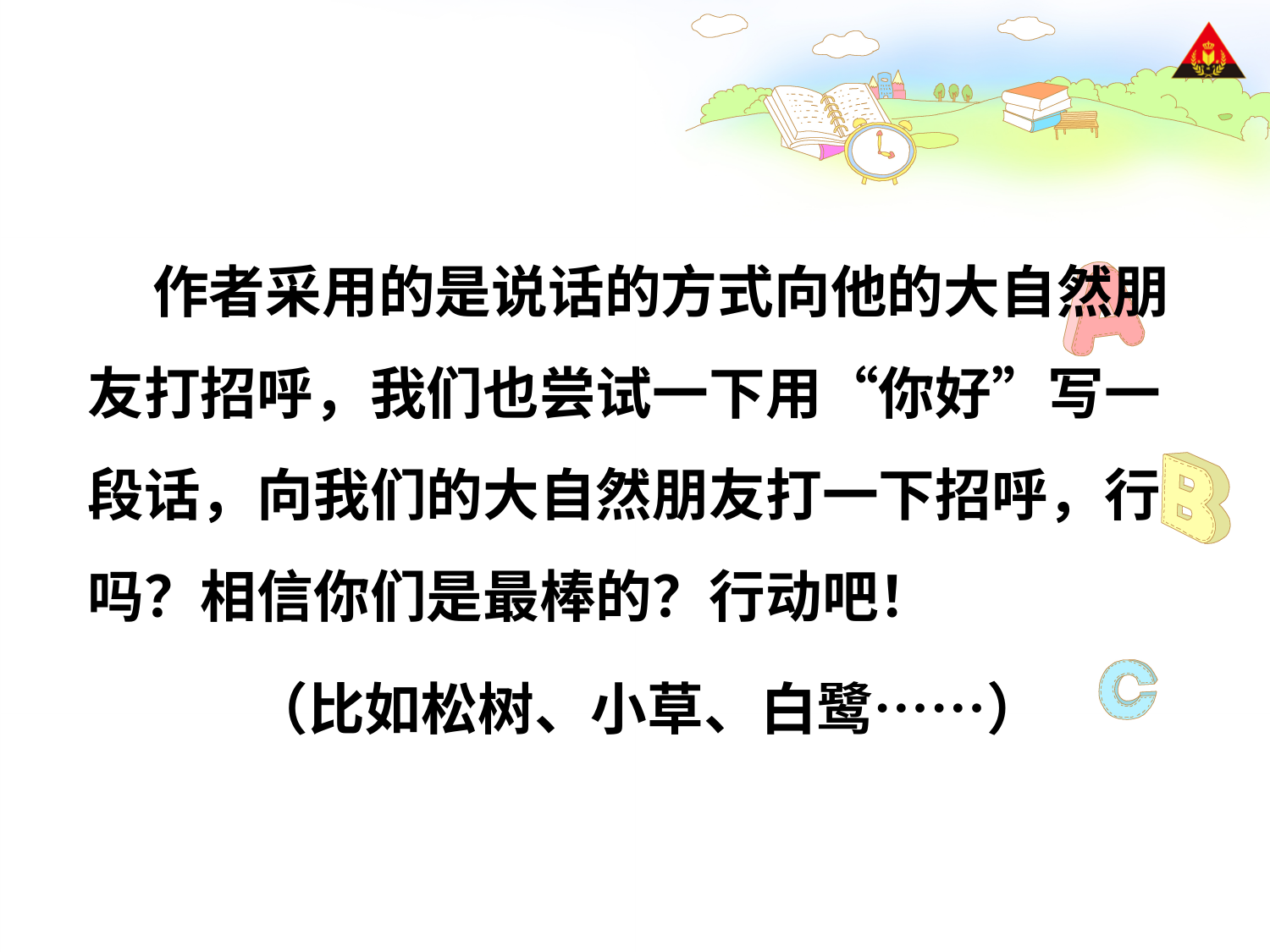

# 作者采用的是说话的方式向他的大自然朋友打招呼，我们也尝试一下用“你好”写一段话，向我们的大自然朋友打一下招呼，行吗？相信你们是最棒的？行动吧！
（比如松树、小草、白鹭……）